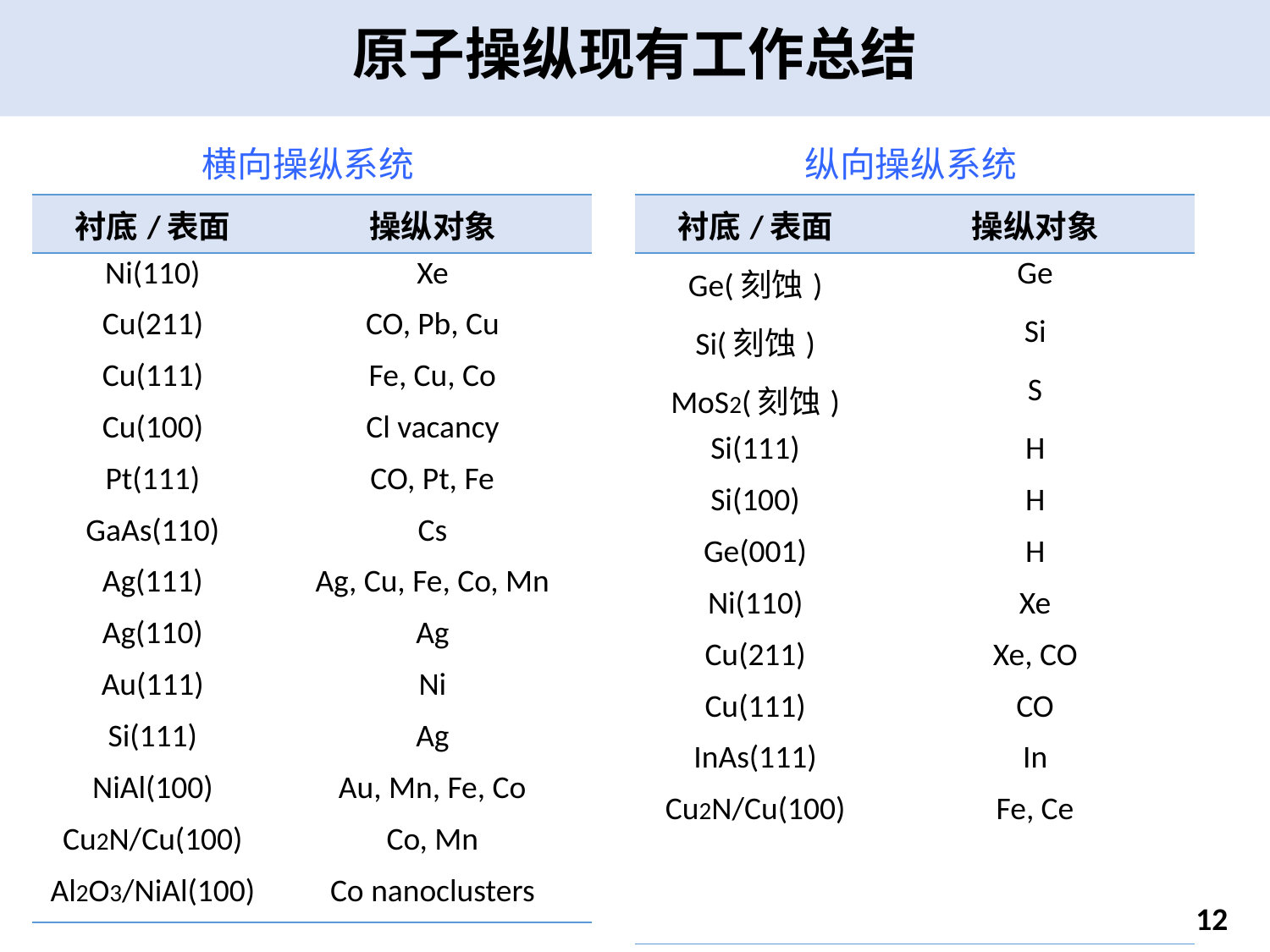

原子操纵现有工作总结
纵向操纵系统
横向操纵系统
| 衬底/表面 | 操纵对象 |
| --- | --- |
| Ni(110) | Xe |
| Cu(211) | CO, Pb, Cu |
| Cu(111) | Fe, Cu, Co |
| Cu(100) | Cl vacancy |
| Pt(111) | CO, Pt, Fe |
| GaAs(110) | Cs |
| Ag(111) | Ag, Cu, Fe, Co, Mn |
| Ag(110) | Ag |
| Au(111) | Ni |
| Si(111) | Ag |
| NiAl(100) | Au, Mn, Fe, Co |
| Cu2N/Cu(100) | Co, Mn |
| Al2O3/NiAl(100) | Co nanoclusters |
| 衬底/表面 | 操纵对象 |
| --- | --- |
| Ge(刻蚀) | Ge |
| Si(刻蚀) | Si |
| MoS2(刻蚀) | S |
| Si(111) | H |
| Si(100) | H |
| Ge(001) | H |
| Ni(110) | Xe |
| Cu(211) | Xe, CO |
| Cu(111) | CO |
| InAs(111) | In |
| Cu2N/Cu(100) | Fe, Ce |
|  |  |
|  |  |